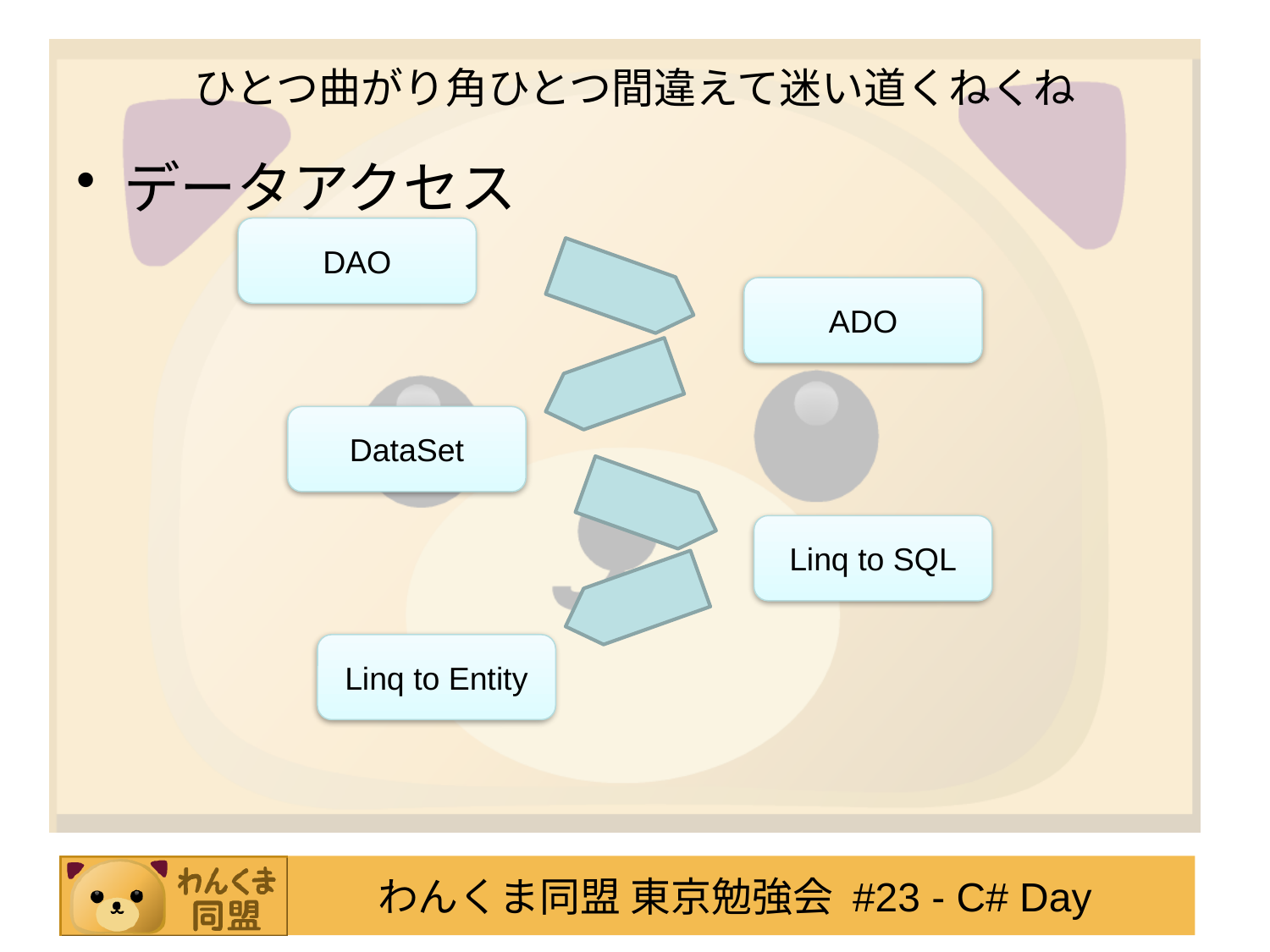

# ひとつ曲がり角ひとつ間違えて迷い道くねくね
データアクセス

DAO

ADO

DataSet

Linq to SQL

Linq to Entity